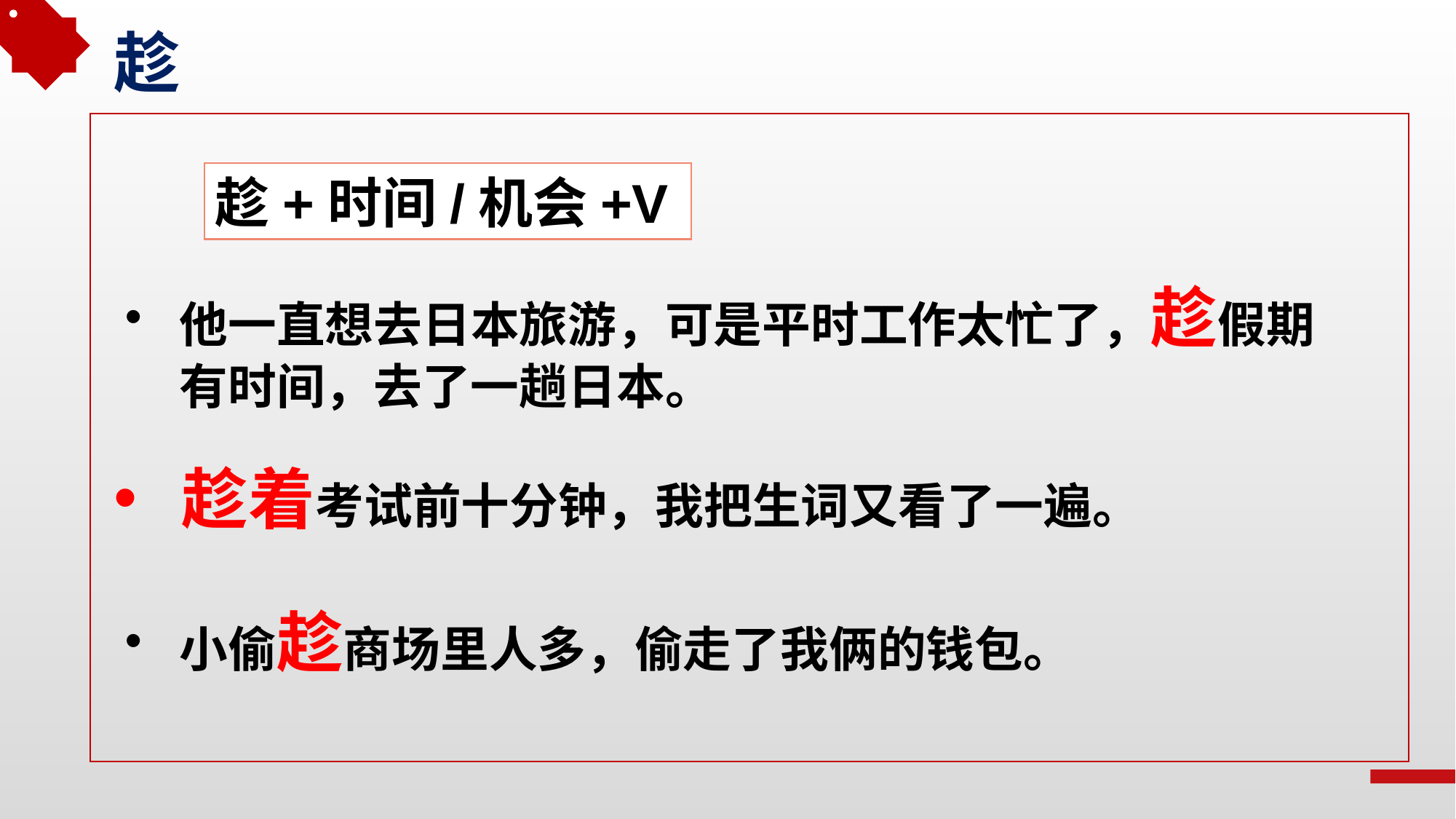

趁

趁+时间/机会+V
他一直想去日本旅游，可是平时工作太忙了，趁假期有时间，去了一趟日本。
趁着考试前十分钟，我把生词又看了一遍。
小偷趁商场里人多，偷走了我俩的钱包。